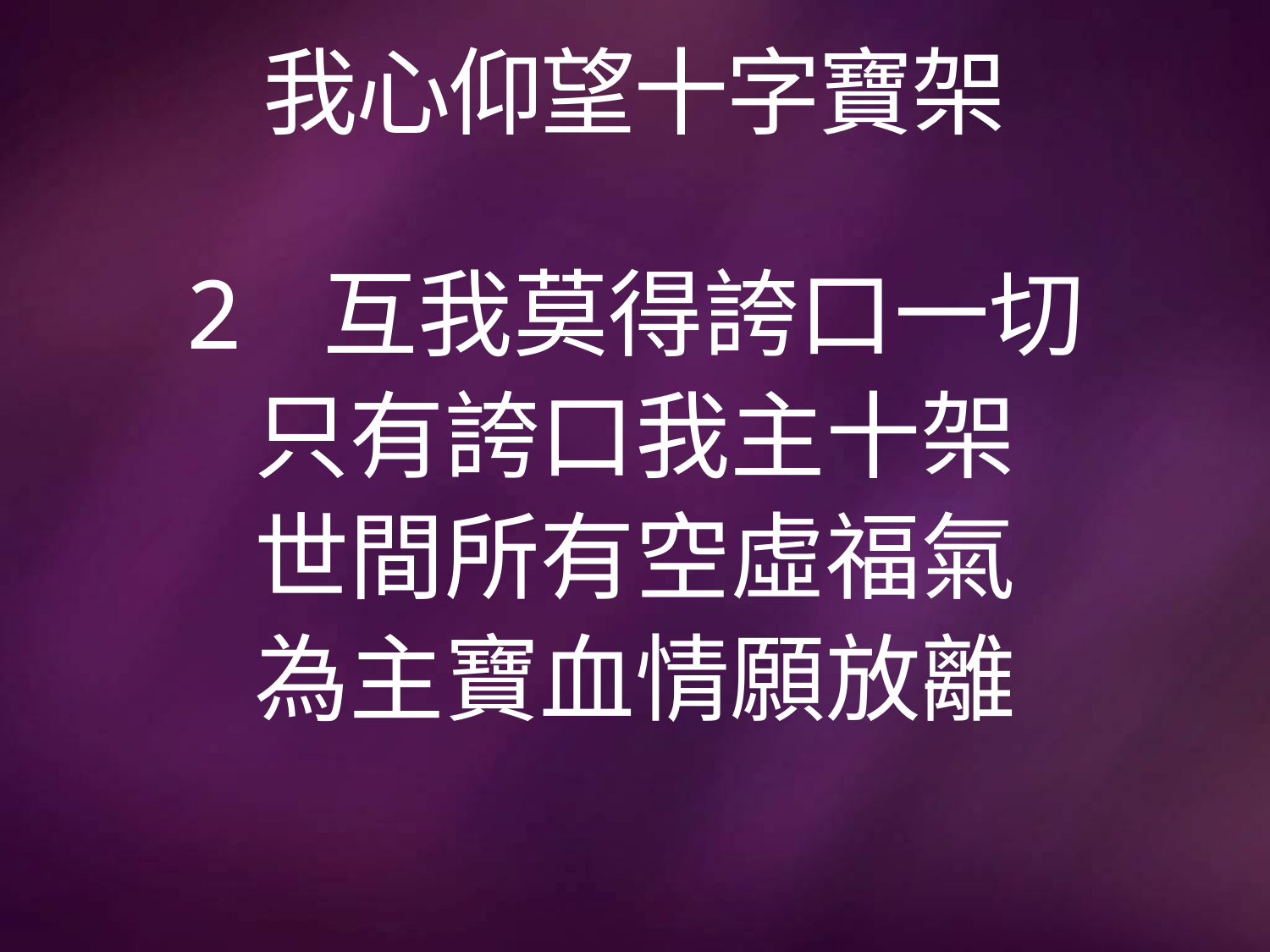

# 我心仰望十字寶架
2 互我莫得誇口一切
只有誇口我主十架
世間所有空虛福氣
為主寶血情願放離